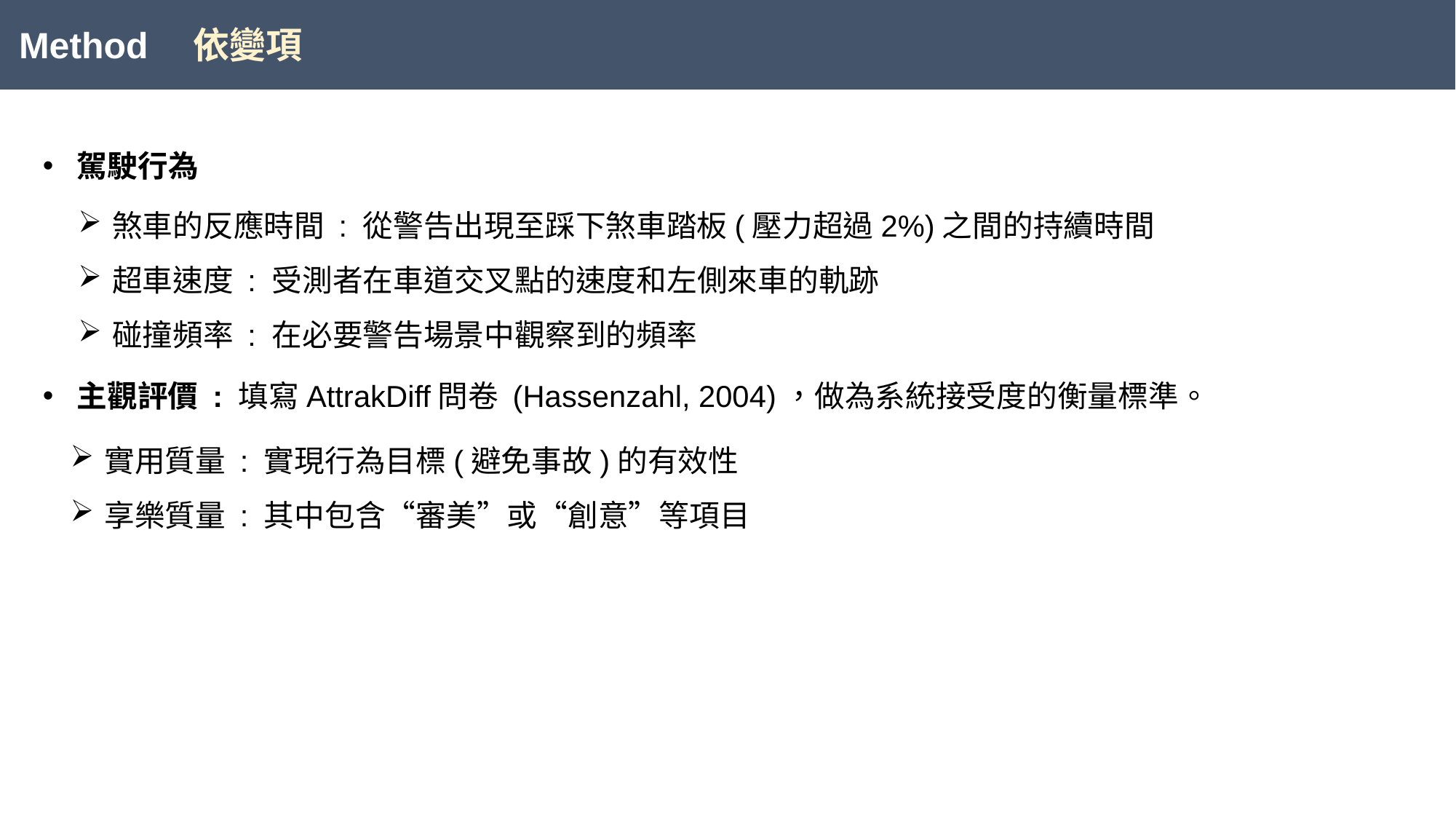

依變項
Method
駕駛行為
煞車的反應時間 : 從警告出現至踩下煞車踏板(壓力超過2%)之間的持續時間
超車速度 : 受測者在車道交叉點的速度和左側來車的軌跡
碰撞頻率 : 在必要警告場景中觀察到的頻率
主觀評價 : 填寫AttrakDiff問卷 (Hassenzahl, 2004)，做為系統接受度的衡量標準。
實用質量 : 實現行為目標(避免事故)的有效性
享樂質量 : 其中包含“審美”或“創意”等項目